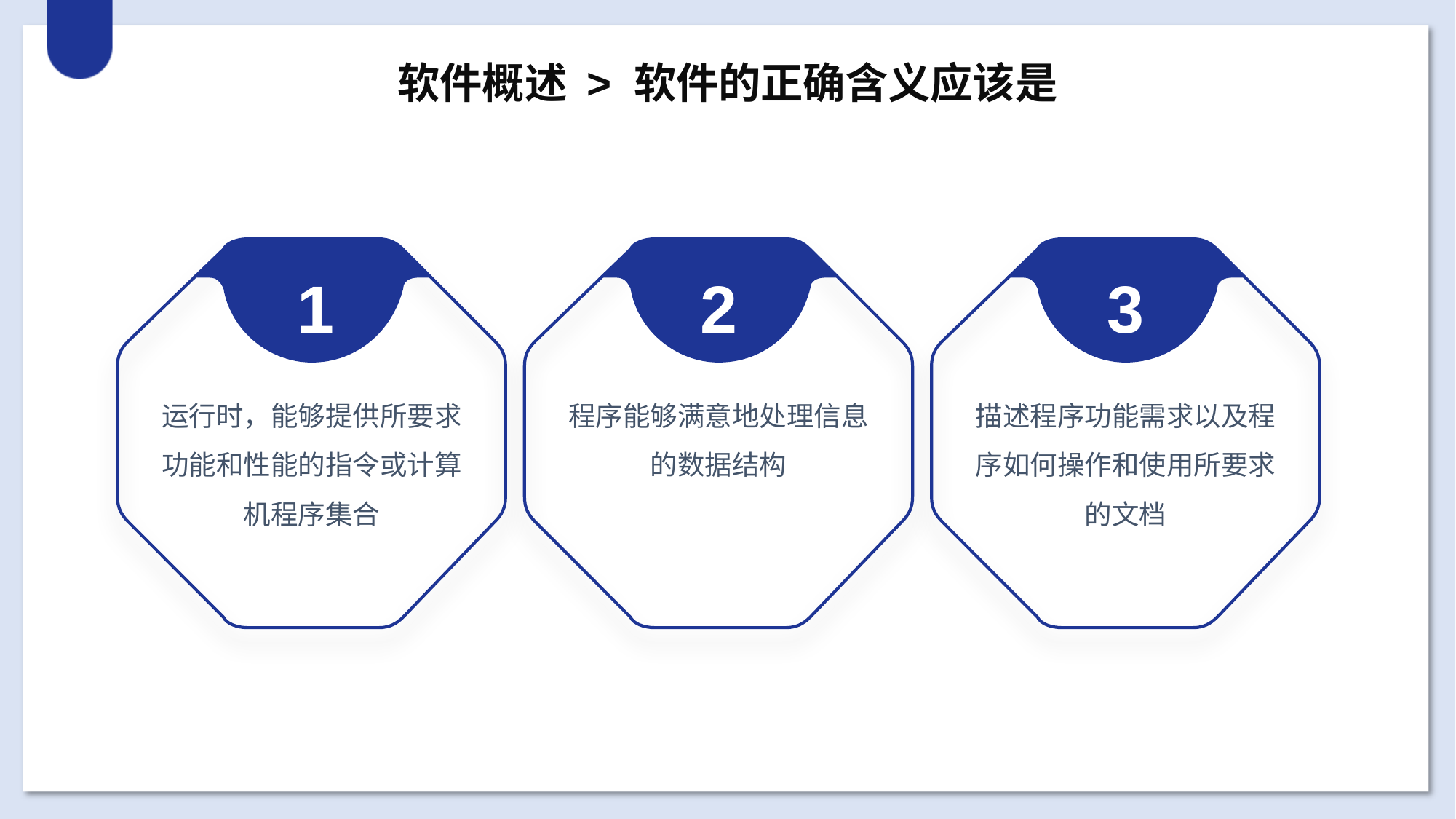

软件概述 > 软件的正确含义应该是
3
2
1

运行时，能够提供所要求功能和性能的指令或计算机程序集合
程序能够满意地处理信息的数据结构
描述程序功能需求以及程序如何操作和使用所要求的文档